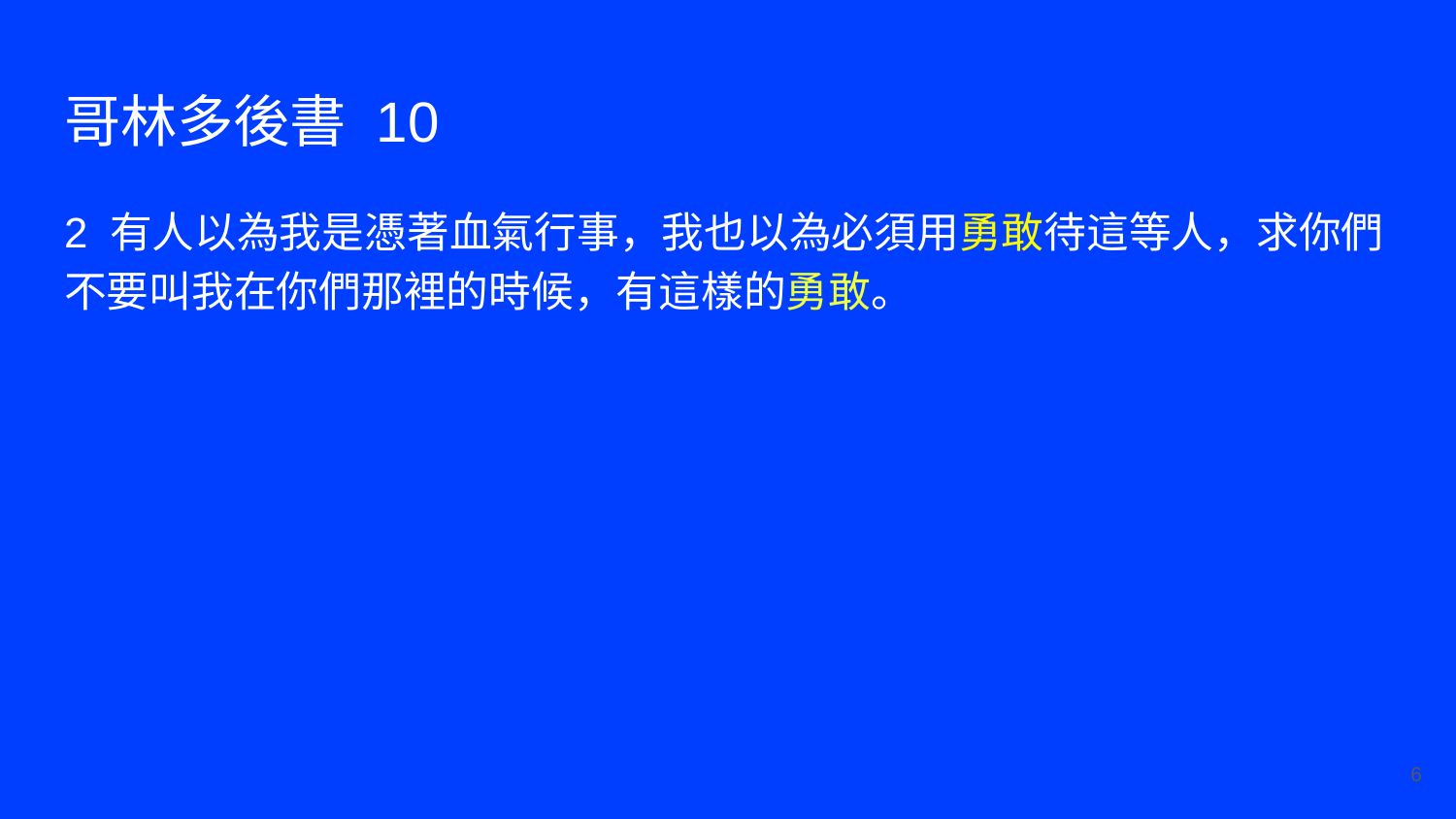

# 哥林多後書 10
2 有人以為我是憑著血氣行事，我也以為必須用勇敢待這等人，求你們不要叫我在你們那裡的時候，有這樣的勇敢。
6